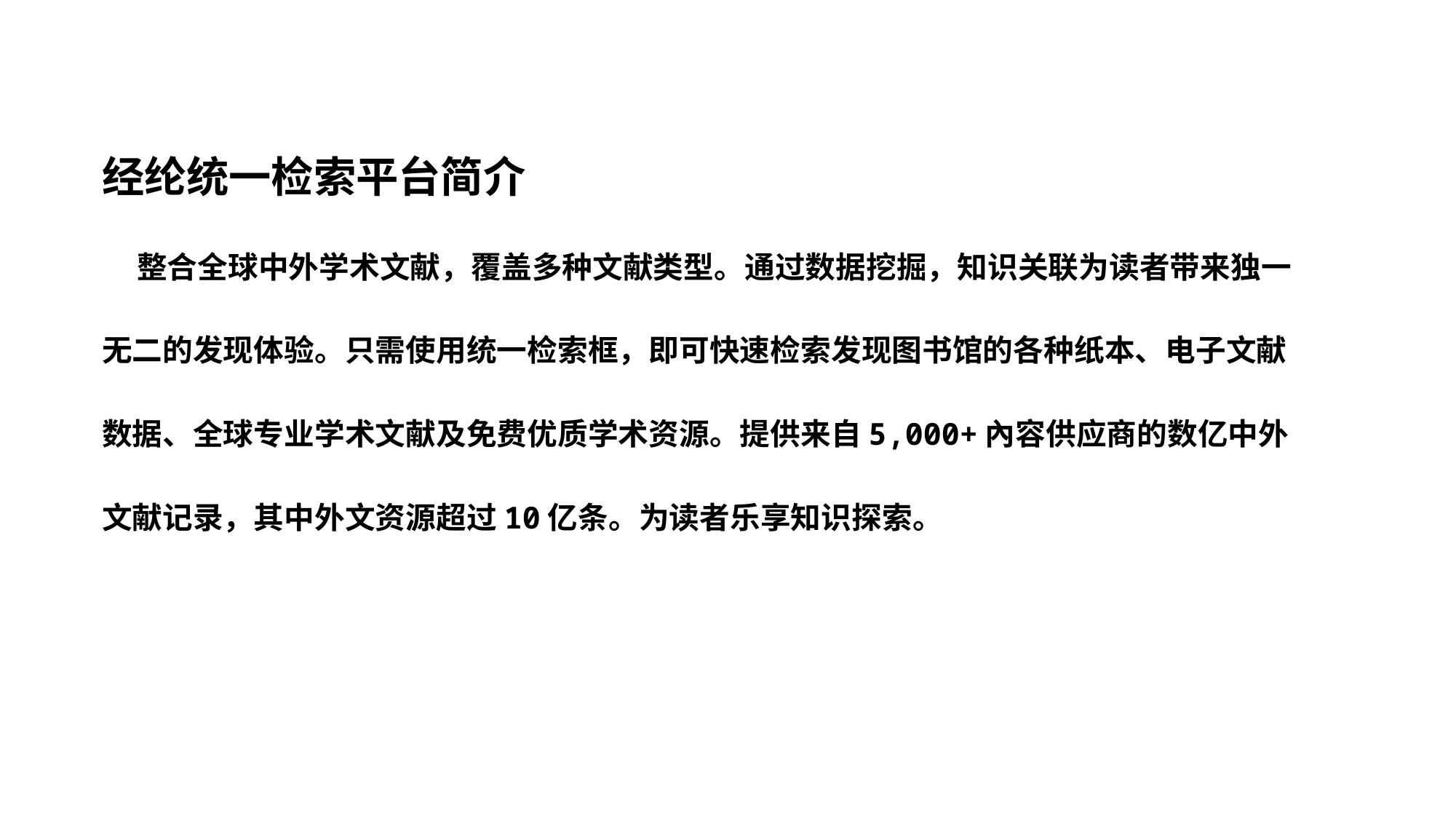

经纶统一检索平台简介
    整合全球中外学术文献，覆盖多种文献类型。通过数据挖掘，知识关联为读者带来独一无二的发现体验。只需使用统一检索框，即可快速检索发现图书馆的各种纸本、电子文献数据、全球专业学术文献及免费优质学术资源。提供来自5,000+內容供应商的数亿中外文献记录，其中外文资源超过10亿条。为读者乐享知识探索。